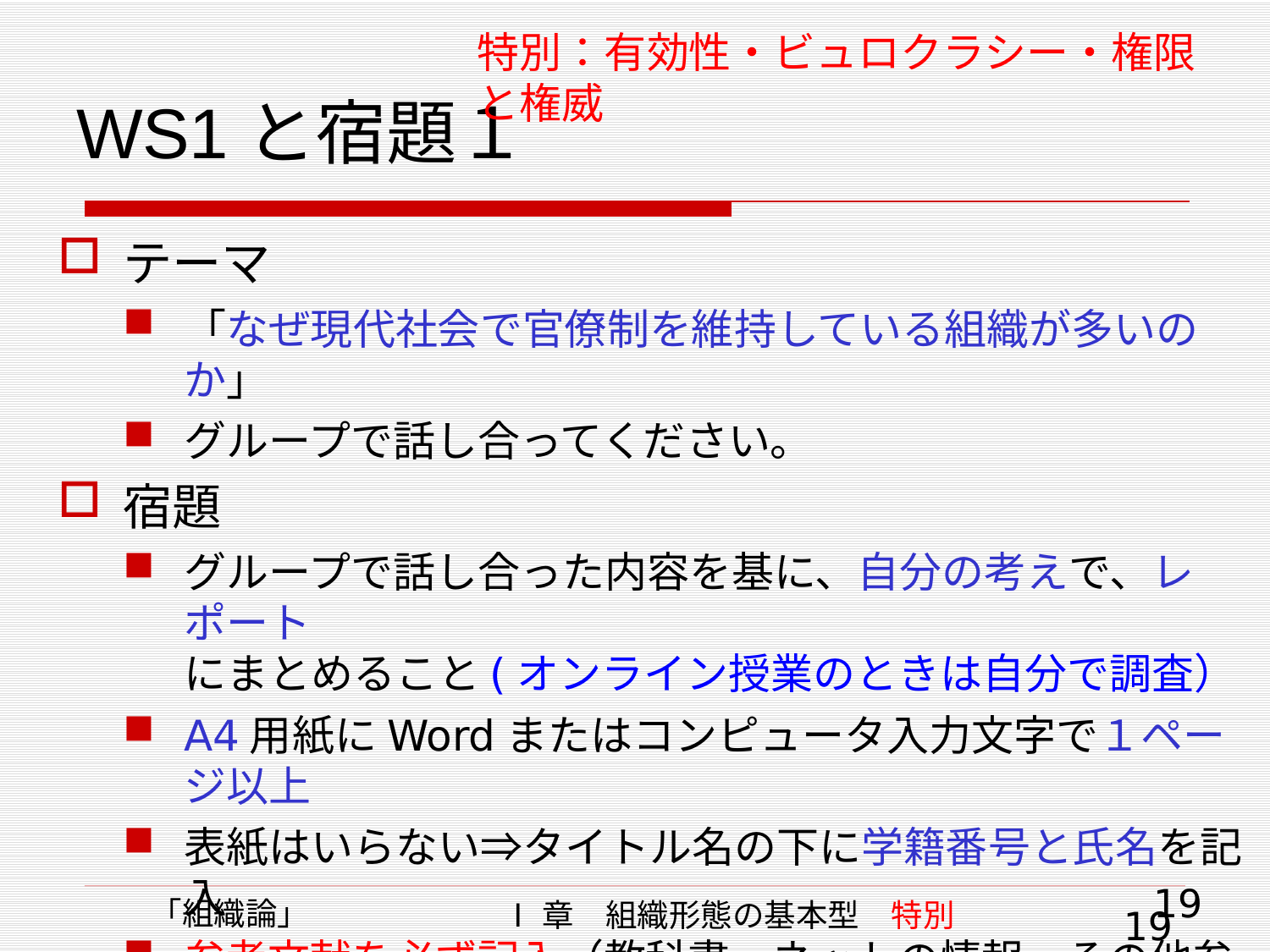

特別：有効性・ビュロクラシー・権限と権威
# WS1と宿題１
テーマ
「なぜ現代社会で官僚制を維持している組織が多いのか」
グループで話し合ってください。
宿題
グループで話し合った内容を基に、自分の考えで、レポート
にまとめること(オンライン授業のときは自分で調査）
A4用紙にWordまたはコンピュータ入力文字で１ページ以上
表紙はいらない⇒タイトル名の下に学籍番号と氏名を記入
参考文献を必ず記入（教科書、ネットの情報、その他参考書）
提出日：11月14日（土）
19
「組織論」
Ⅰ章　組織形態の基本型　特別
19